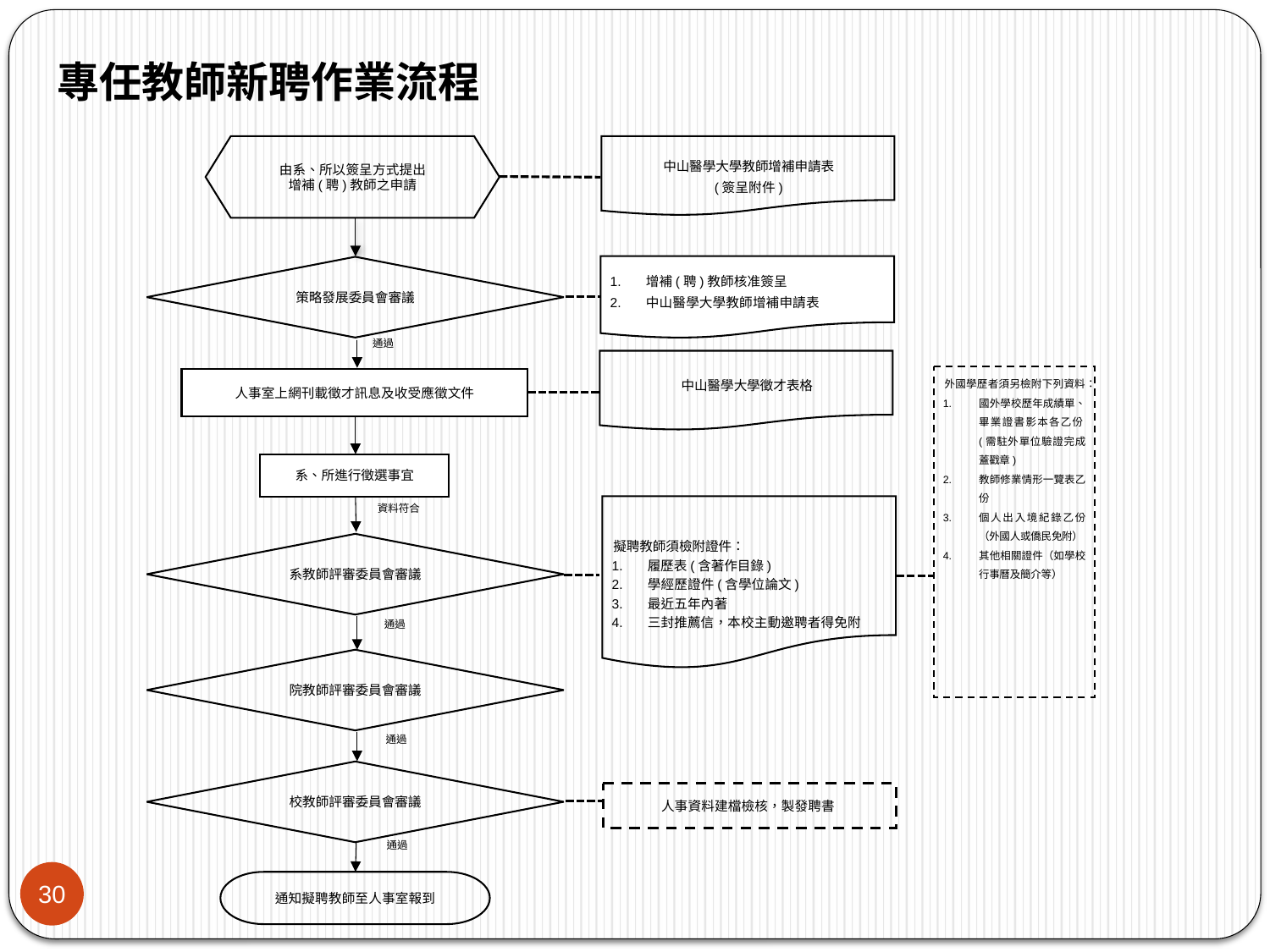

專任教師新聘作業流程
由系、所以簽呈方式提出
增補(聘)教師之申請
中山醫學大學教師增補申請表
(簽呈附件)
增補(聘)教師核准簽呈
中山醫學大學教師增補申請表
策略發展委員會審議
通過
中山醫學大學徵才表格
外國學歷者須另檢附下列資料：
國外學校歷年成績單、畢業證書影本各乙份(需駐外單位驗證完成蓋戳章)
教師修業情形一覽表乙份
個人出入境紀錄乙份（外國人或僑民免附）
其他相關證件（如學校行事曆及簡介等）
人事室上網刊載徵才訊息及收受應徵文件
系、所進行徵選事宜
擬聘教師須檢附證件：
履歷表(含著作目錄)
學經歷證件(含學位論文)
最近五年內著
三封推薦信，本校主動邀聘者得免附
資料符合
系教師評審委員會審議
通過
院教師評審委員會審議
通過
校教師評審委員會審議
人事資料建檔檢核，製發聘書
通過
通知擬聘教師至人事室報到
30